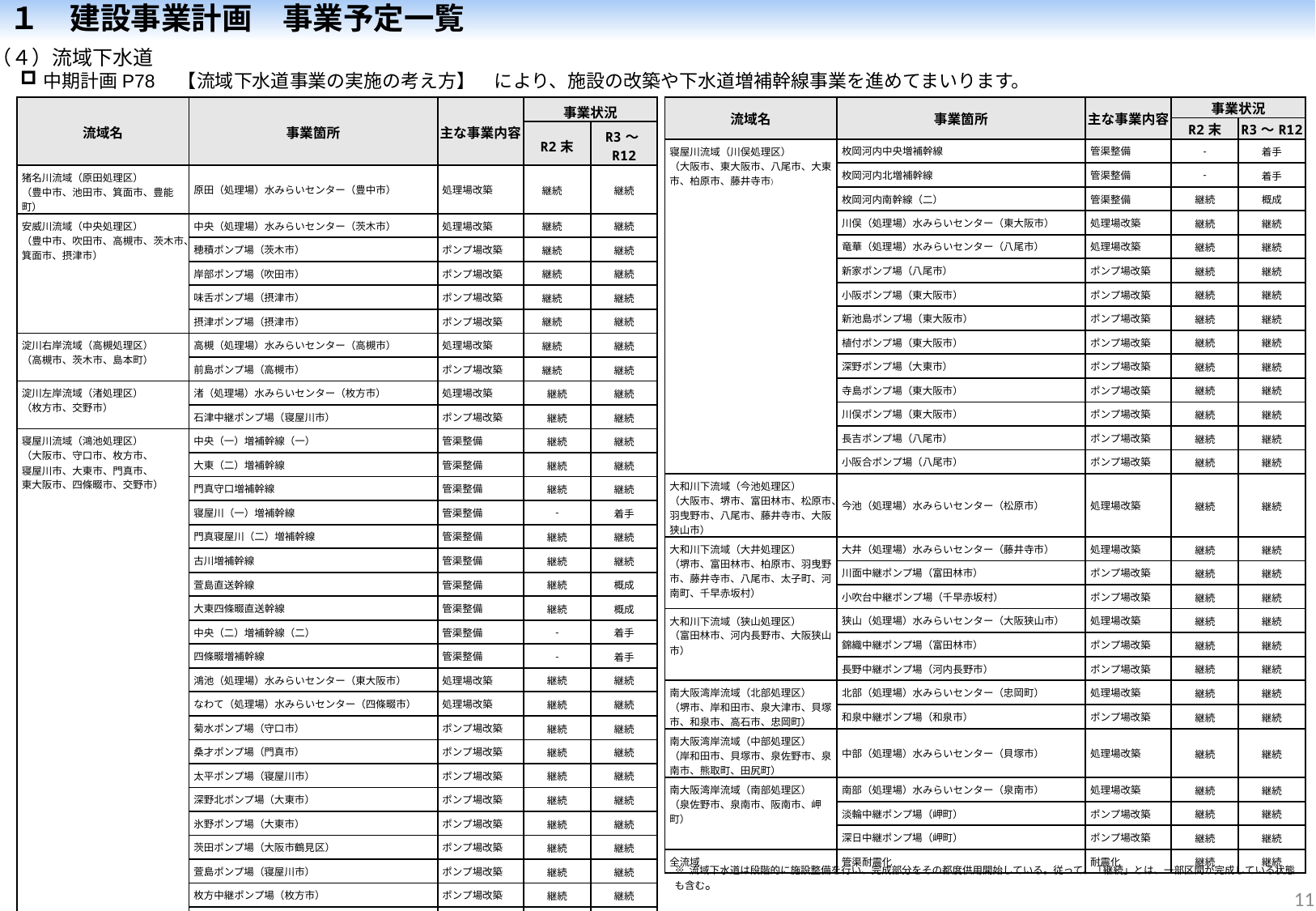

１　建設事業計画　事業予定一覧
（４）流域下水道
中期計画P78　【流域下水道事業の実施の考え方】　により、施設の改築や下水道増補幹線事業を進めてまいります。
| 流域名 | 事業箇所 | 主な事業内容 | 事業状況 |  |
| --- | --- | --- | --- | --- |
|  |  |  | R2末 | R3～R12 |
| 寝屋川流域（川俣処理区） （大阪市、東大阪市、八尾市、大東市、柏原市、藤井寺市） | 枚岡河内中央増補幹線 | 管渠整備 | - | 着手 |
|  | 枚岡河内北増補幹線 | 管渠整備 | - | 着手 |
|  | 枚岡河内南幹線（二） | 管渠整備 | 継続 | 概成 |
|  | 川俣（処理場）水みらいセンター（東大阪市） | 処理場改築 | 継続 | 継続 |
|  | 竜華（処理場）水みらいセンター（八尾市） | 処理場改築 | 継続 | 継続 |
|  | 新家ポンプ場（八尾市） | ポンプ場改築 | 継続 | 継続 |
|  | 小阪ポンプ場（東大阪市） | ポンプ場改築 | 継続 | 継続 |
|  | 新池島ポンプ場（東大阪市） | ポンプ場改築 | 継続 | 継続 |
|  | 植付ポンプ場（東大阪市） | ポンプ場改築 | 継続 | 継続 |
|  | 深野ポンプ場（大東市） | ポンプ場改築 | 継続 | 継続 |
|  | 寺島ポンプ場（東大阪市） | ポンプ場改築 | 継続 | 継続 |
|  | 川俣ポンプ場（東大阪市） | ポンプ場改築 | 継続 | 継続 |
|  | 長吉ポンプ場（八尾市） | ポンプ場改築 | 継続 | 継続 |
|  | 小阪合ポンプ場（八尾市） | ポンプ場改築 | 継続 | 継続 |
| 大和川下流域（今池処理区） （大阪市、堺市、富田林市、松原市、 羽曳野市、八尾市、藤井寺市、大阪狭山市） | 今池（処理場）水みらいセンター（松原市） | 処理場改築 | 継続 | 継続 |
| 大和川下流域（大井処理区） （堺市、富田林市、柏原市、羽曳野市、藤井寺市、八尾市、太子町、河南町、千早赤坂村） | 大井（処理場）水みらいセンター（藤井寺市） | 処理場改築 | 継続 | 継続 |
|  | 川面中継ポンプ場（富田林市） | ポンプ場改築 | 継続 | 継続 |
|  | 小吹台中継ポンプ場（千早赤坂村） | ポンプ場改築 | 継続 | 継続 |
| 大和川下流域（狭山処理区） （富田林市、河内長野市、大阪狭山市） | 狭山（処理場）水みらいセンター（大阪狭山市） | 処理場改築 | 継続 | 継続 |
|  | 錦織中継ポンプ場（富田林市） | ポンプ場改築 | 継続 | 継続 |
|  | 長野中継ポンプ場（河内長野市） | ポンプ場改築 | 継続 | 継続 |
| 南大阪湾岸流域（北部処理区） （堺市、岸和田市、泉大津市、貝塚市、和泉市、高石市、忠岡町） | 北部（処理場）水みらいセンター（忠岡町） | 処理場改築 | 継続 | 継続 |
|  | 和泉中継ポンプ場（和泉市） | ポンプ場改築 | 継続 | 継続 |
| 南大阪湾岸流域（中部処理区） （岸和田市、貝塚市、泉佐野市、泉南市、熊取町、田尻町） | 中部（処理場）水みらいセンター（貝塚市） | 処理場改築 | 継続 | 継続 |
| 南大阪湾岸流域（南部処理区） （泉佐野市、泉南市、阪南市、岬町） | 南部（処理場）水みらいセンター（泉南市） | 処理場改築 | 継続 | 継続 |
|  | 淡輪中継ポンプ場（岬町） | ポンプ場改築 | 継続 | 継続 |
|  | 深日中継ポンプ場（岬町） | ポンプ場改築 | 継続 | 継続 |
| 全流域 | 管渠耐震化 | 耐震化 | 継続 | 継続 |
| 流域名 | 事業箇所 | 主な事業内容 | 事業状況 |  |
| --- | --- | --- | --- | --- |
|  |  |  | R2末 | R3～R12 |
| 猪名川流域（原田処理区） （豊中市、池田市、箕面市、豊能町） | 原田（処理場）水みらいセンター（豊中市） | 処理場改築 | 継続 | 継続 |
| 安威川流域（中央処理区） （豊中市、吹田市、高槻市、茨木市、 箕面市、摂津市） | 中央（処理場）水みらいセンター（茨木市） | 処理場改築 | 継続 | 継続 |
|  | 穂積ポンプ場（茨木市） | ポンプ場改築 | 継続 | 継続 |
|  | 岸部ポンプ場（吹田市） | ポンプ場改築 | 継続 | 継続 |
|  | 味舌ポンプ場（摂津市） | ポンプ場改築 | 継続 | 継続 |
|  | 摂津ポンプ場（摂津市） | ポンプ場改築 | 継続 | 継続 |
| 淀川右岸流域（高槻処理区） （高槻市、茨木市、島本町） | 高槻（処理場）水みらいセンター（高槻市） | 処理場改築 | 継続 | 継続 |
|  | 前島ポンプ場（高槻市） | ポンプ場改築 | 継続 | 継続 |
| 淀川左岸流域（渚処理区） （枚方市、交野市） | 渚（処理場）水みらいセンター（枚方市） | 処理場改築 | 継続 | 継続 |
|  | 石津中継ポンプ場（寝屋川市） | ポンプ場改築 | 継続 | 継続 |
| 寝屋川流域（鴻池処理区） （大阪市、守口市、枚方市、 寝屋川市、大東市、門真市、 東大阪市、四條畷市、交野市） | 中央（一）増補幹線（一） | 管渠整備 | 継続 | 継続 |
|  | 大東（二）増補幹線 | 管渠整備 | 継続 | 継続 |
|  | 門真守口増補幹線 | 管渠整備 | 継続 | 継続 |
|  | 寝屋川（一）増補幹線 | 管渠整備 | - | 着手 |
|  | 門真寝屋川（二）増補幹線 | 管渠整備 | 継続 | 継続 |
|  | 古川増補幹線 | 管渠整備 | 継続 | 継続 |
|  | 萱島直送幹線 | 管渠整備 | 継続 | 概成 |
|  | 大東四條畷直送幹線 | 管渠整備 | 継続 | 概成 |
|  | 中央（二）増補幹線（二） | 管渠整備 | - | 着手 |
|  | 四條畷増補幹線 | 管渠整備 | - | 着手 |
|  | 鴻池（処理場）水みらいセンター（東大阪市） | 処理場改築 | 継続 | 継続 |
|  | なわて（処理場）水みらいセンター（四條畷市） | 処理場改築 | 継続 | 継続 |
|  | 菊水ポンプ場（守口市） | ポンプ場改築 | 継続 | 継続 |
|  | 桑才ポンプ場（門真市） | ポンプ場改築 | 継続 | 継続 |
|  | 太平ポンプ場（寝屋川市） | ポンプ場改築 | 継続 | 継続 |
|  | 深野北ポンプ場（大東市） | ポンプ場改築 | 継続 | 継続 |
|  | 氷野ポンプ場（大東市） | ポンプ場改築 | 継続 | 継続 |
|  | 茨田ポンプ場（大阪市鶴見区） | ポンプ場改築 | 継続 | 継続 |
|  | 萱島ポンプ場（寝屋川市） | ポンプ場改築 | 継続 | 継続 |
|  | 枚方中継ポンプ場（枚方市） | ポンプ場改築 | 継続 | 継続 |
|  | 寝屋川中継ポンプ場（寝屋川市） | ポンプ場改築 | 継続 | 継続 |
※ 流域下水道は段階的に施設整備を行い、完成部分をその都度供用開始している。従って、「継続」とは、一部区間が完成している状態も含む。
11